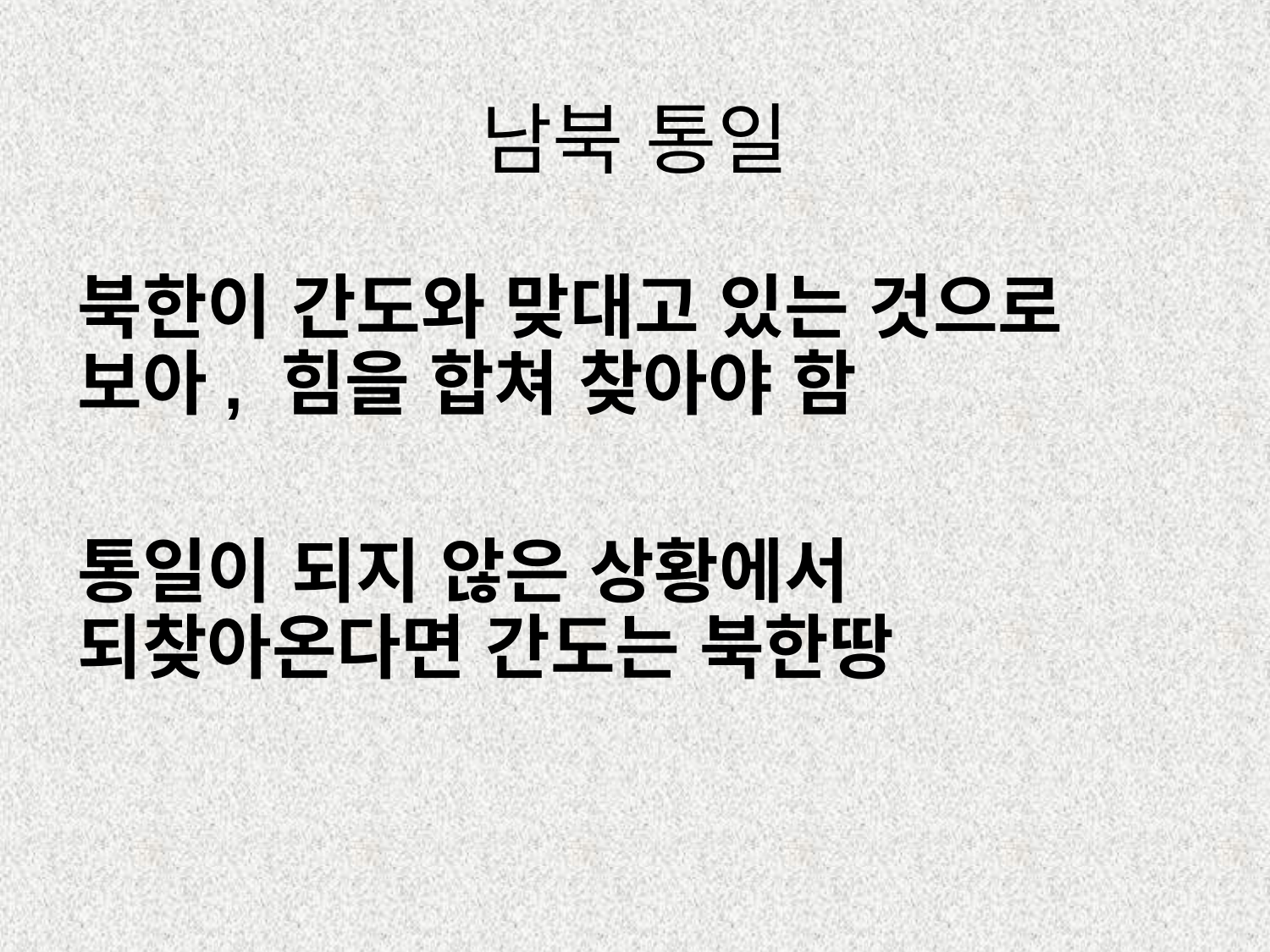

# 남북 통일
북한이 간도와 맞대고 있는 것으로 보아, 힘을 합쳐 찾아야 함

통일이 되지 않은 상황에서 되찾아온다면 간도는 북한땅